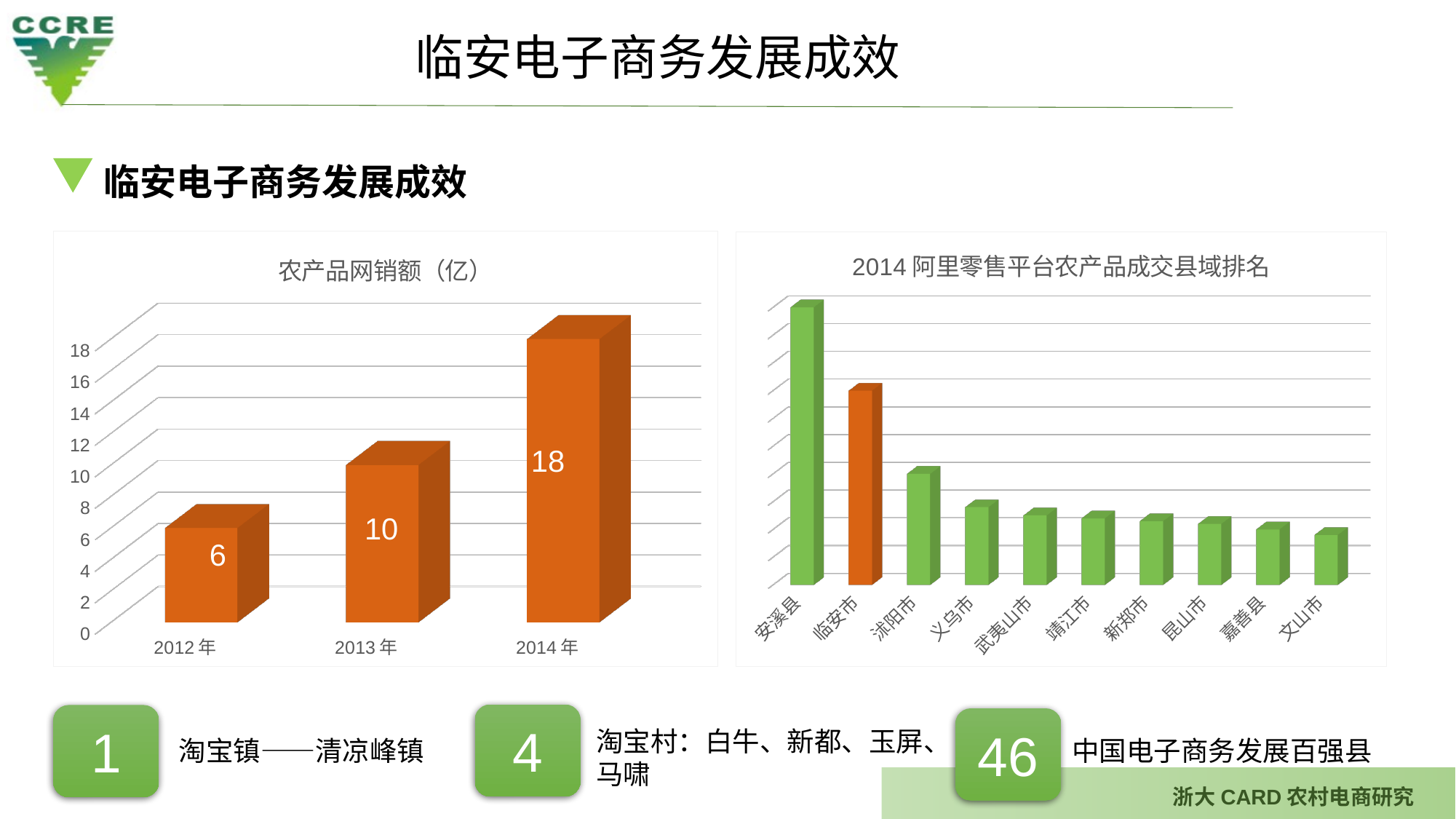

临安电子商务发展成效
临安电子商务发展成效

[unsupported chart]

[unsupported chart]

18
10
6
4
1
46
淘宝村：白牛、新都、玉屏、马啸
淘宝镇——清凉峰镇
中国电子商务发展百强县